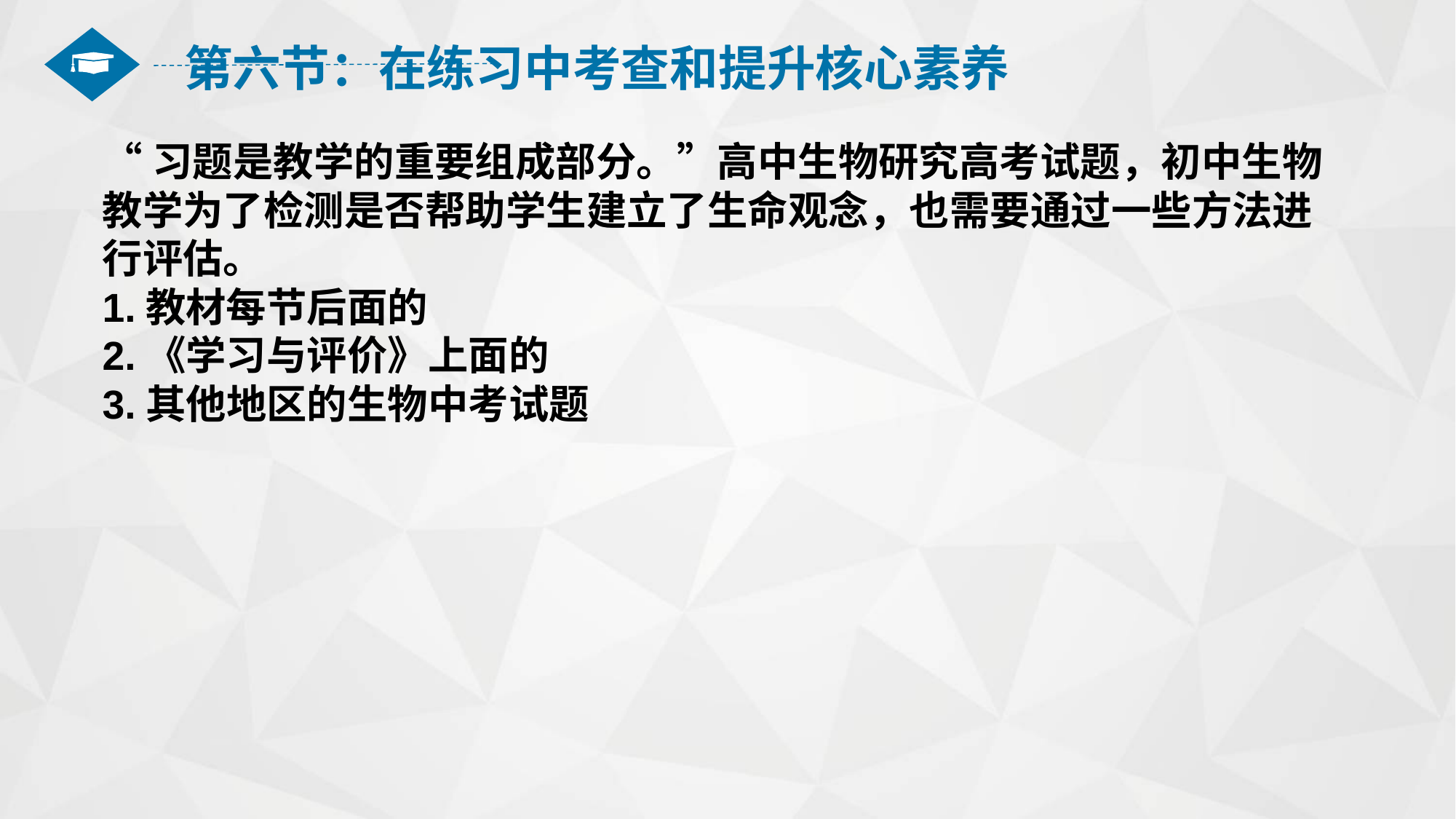

第六节：在练习中考查和提升核心素养

“习题是教学的重要组成部分。”高中生物研究高考试题，初中生物教学为了检测是否帮助学生建立了生命观念，也需要通过一些方法进行评估。
1.教材每节后面的
2.《学习与评价》上面的
3.其他地区的生物中考试题